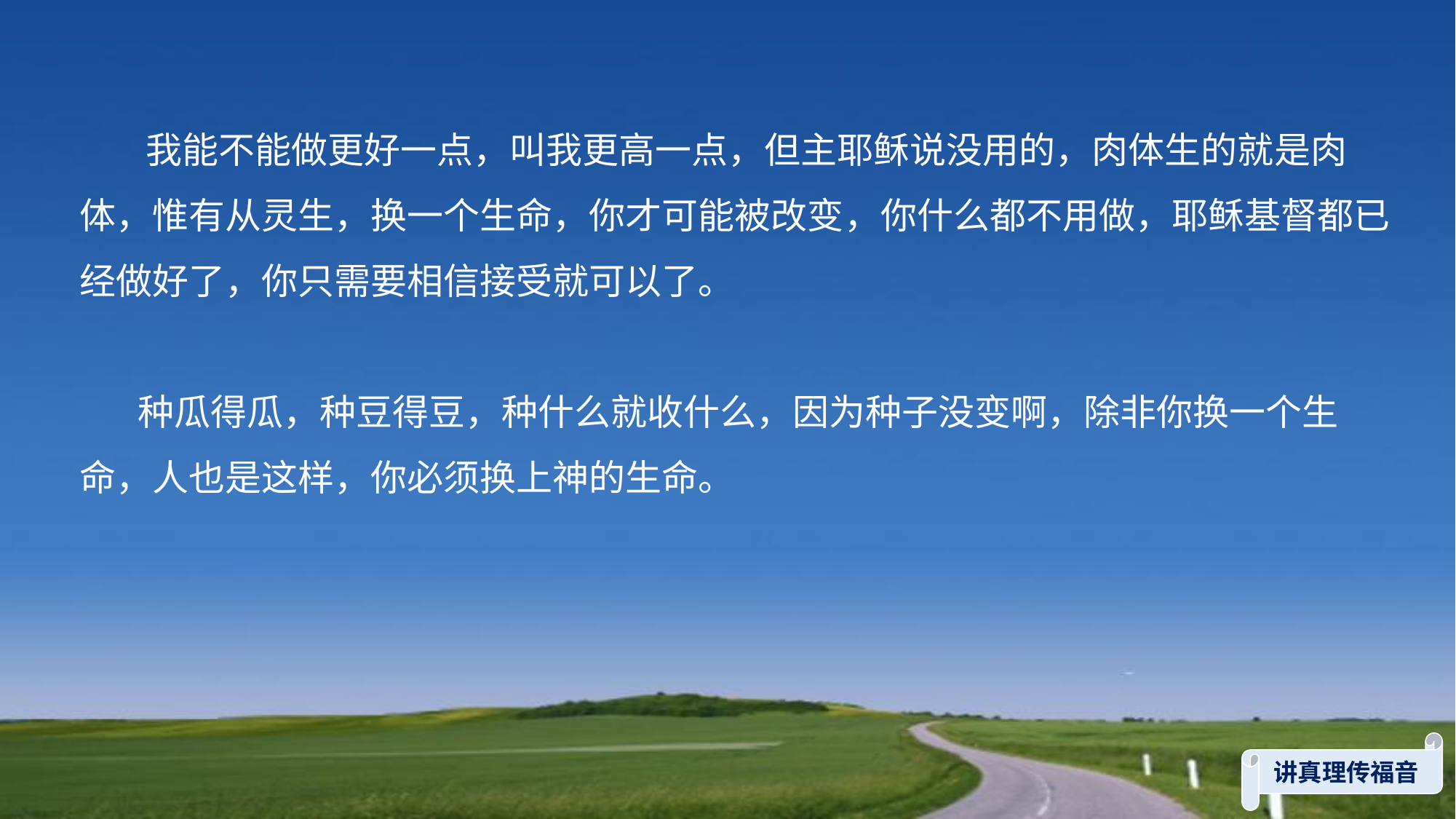

我能不能做更好一点，叫我更高一点，但主耶稣说没用的，肉体生的就是肉体，惟有从灵生，换一个生命，你才可能被改变，你什么都不用做，耶稣基督都已经做好了，你只需要相信接受就可以了。

      种瓜得瓜，种豆得豆，种什么就收什么，因为种子没变啊，除非你换一个生命，人也是这样，你必须换上神的生命。

讲真理传福音